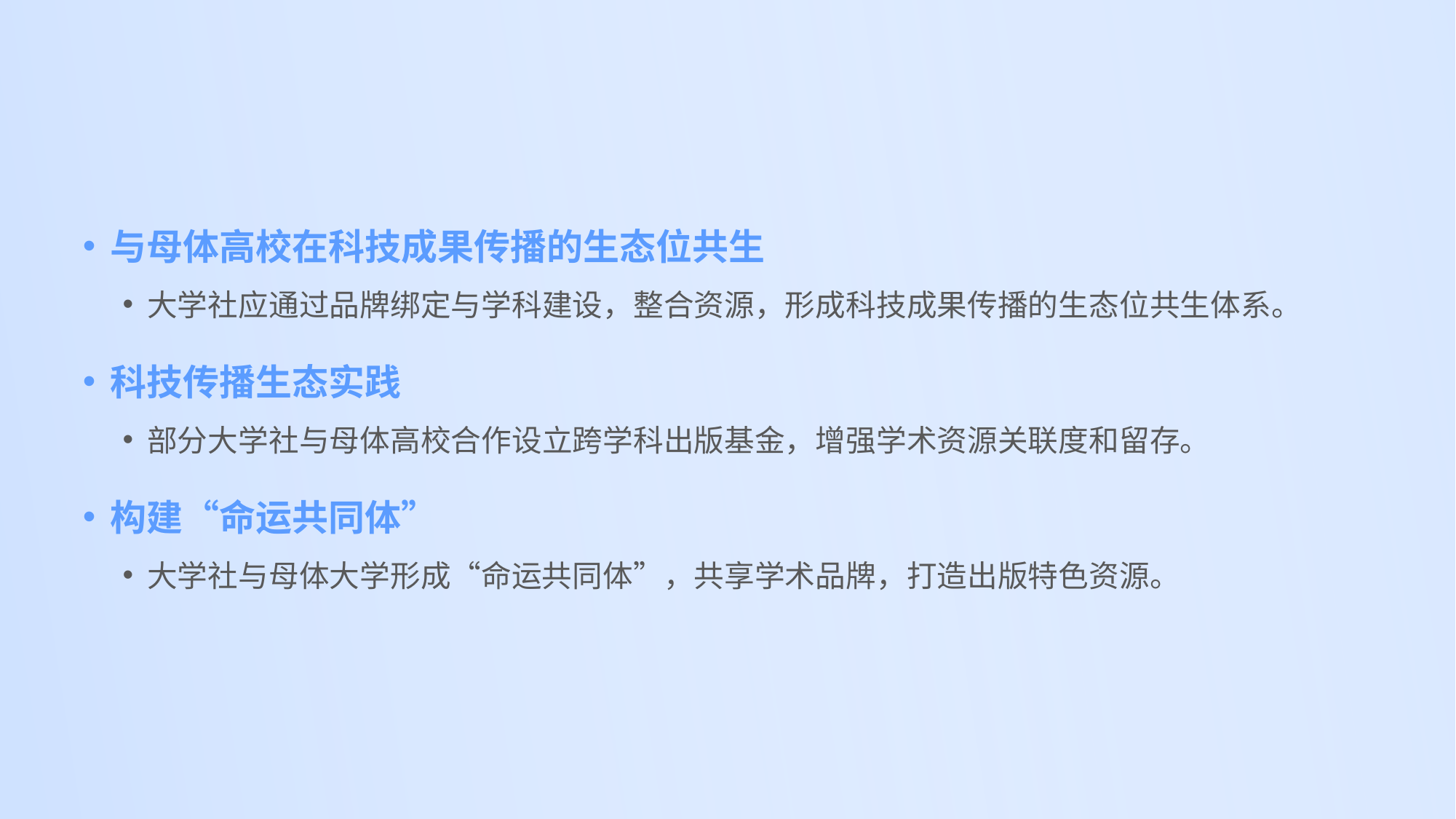

#
与母体高校在科技成果传播的生态位共生
大学社应通过品牌绑定与学科建设，整合资源，形成科技成果传播的生态位共生体系。
科技传播生态实践
部分大学社与母体高校合作设立跨学科出版基金，增强学术资源关联度和留存。
构建“命运共同体”
大学社与母体大学形成“命运共同体”，共享学术品牌，打造出版特色资源。